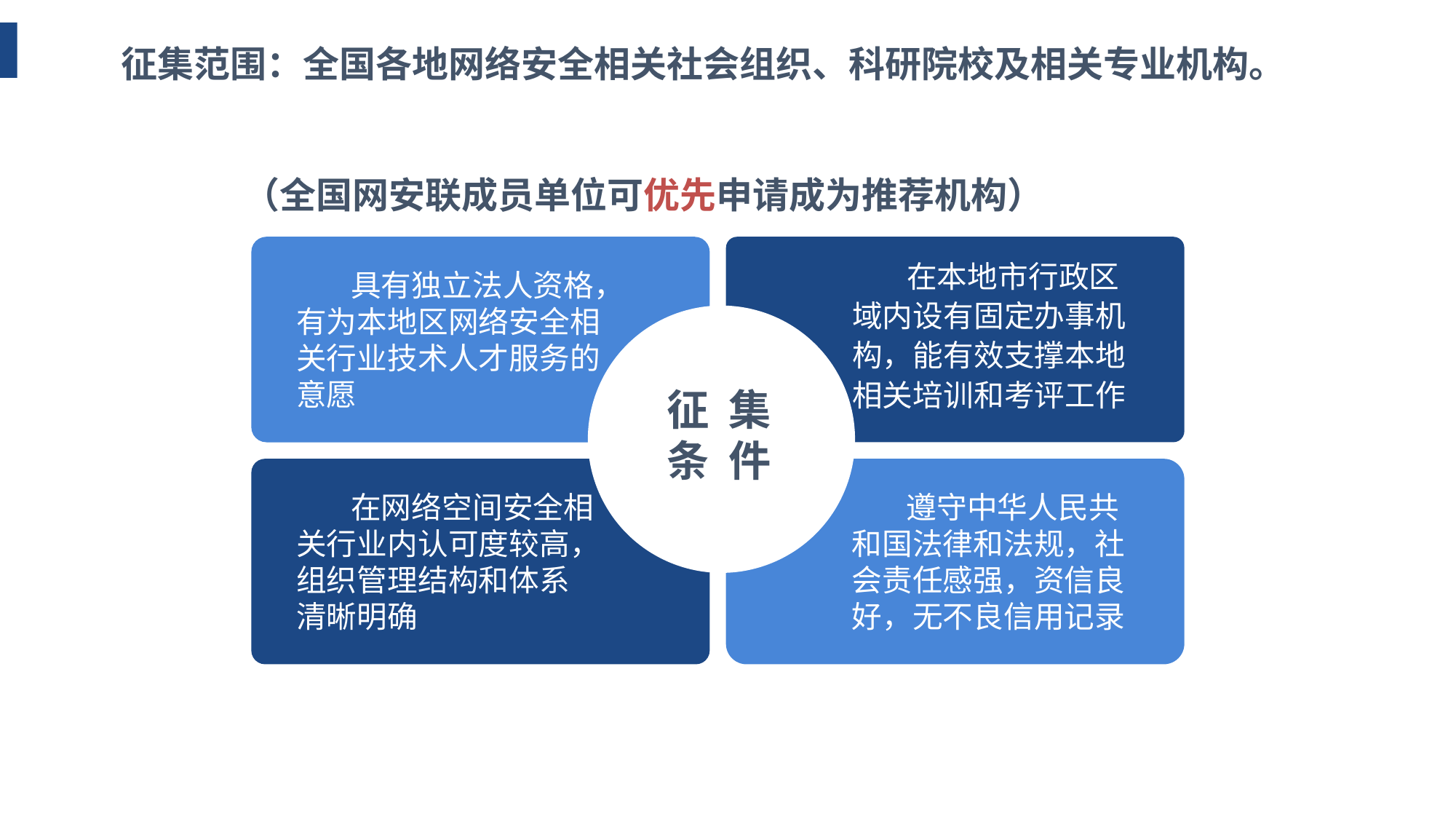

征集范围：全国各地网络安全相关社会组织、科研院校及相关专业机构。

                （全国网安联成员单位可优先申请成为推荐机构）

我们的售后服务流程

在本地市行政区域内设有固定办事机构，能有效支撑本地相关培训和考评工作
具有独立法人资格，有为本地区网络安全相关行业技术人才服务的意愿

征  集
条  件

在网络空间安全相关行业内认可度较高，组织管理结构和体系清晰明确
遵守中华人民共和国法律和法规，社会责任感强，资信良好，无不良信用记录